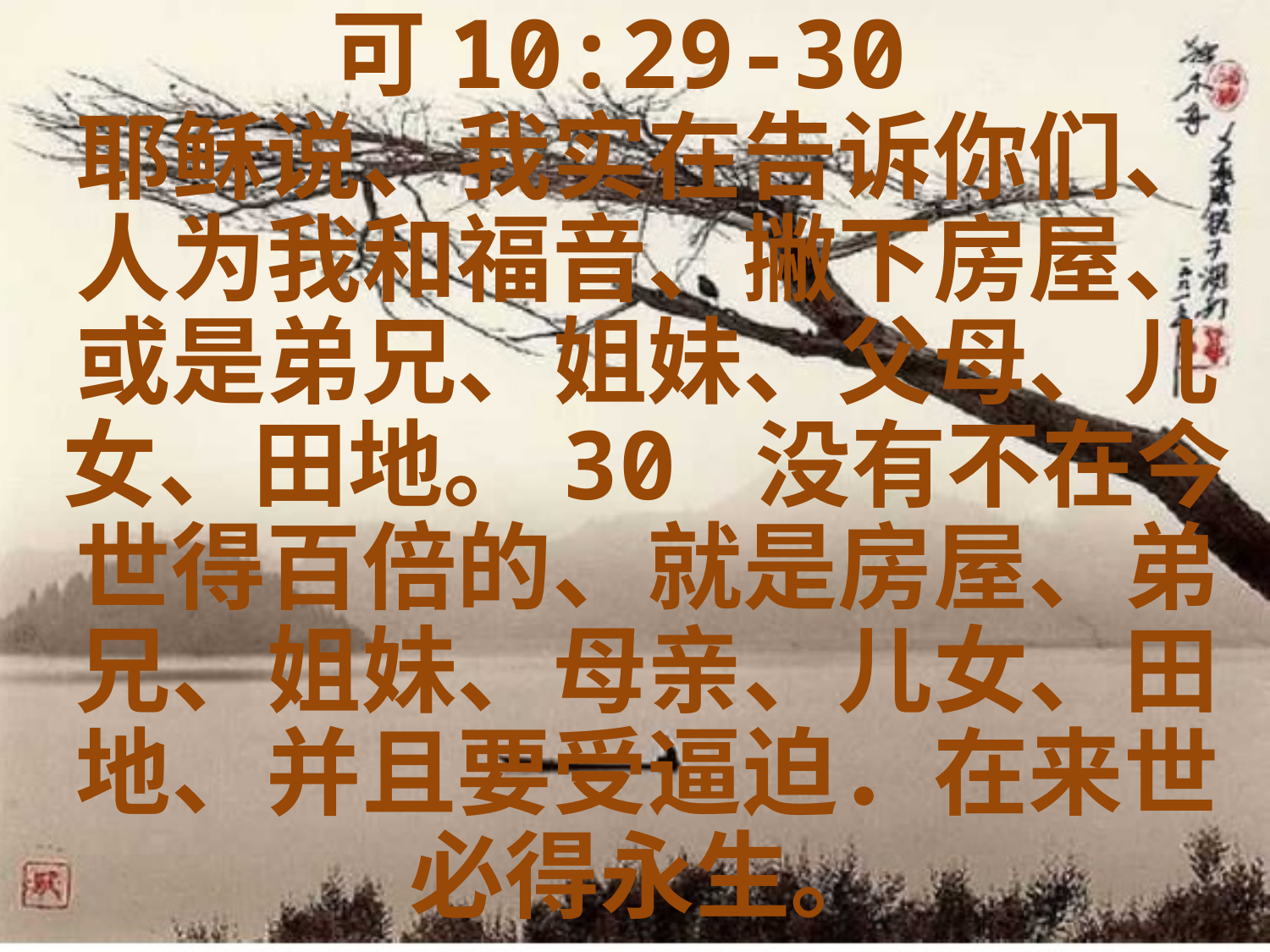

可10:29-30
耶稣说、我实在告诉你们、人为我和福音、撇下房屋、或是弟兄、姐妹、父母、儿女、田地。30 没有不在今世得百倍的、就是房屋、弟兄、姐妹、母亲、儿女、田地、并且要受逼迫．在来世必得永生。